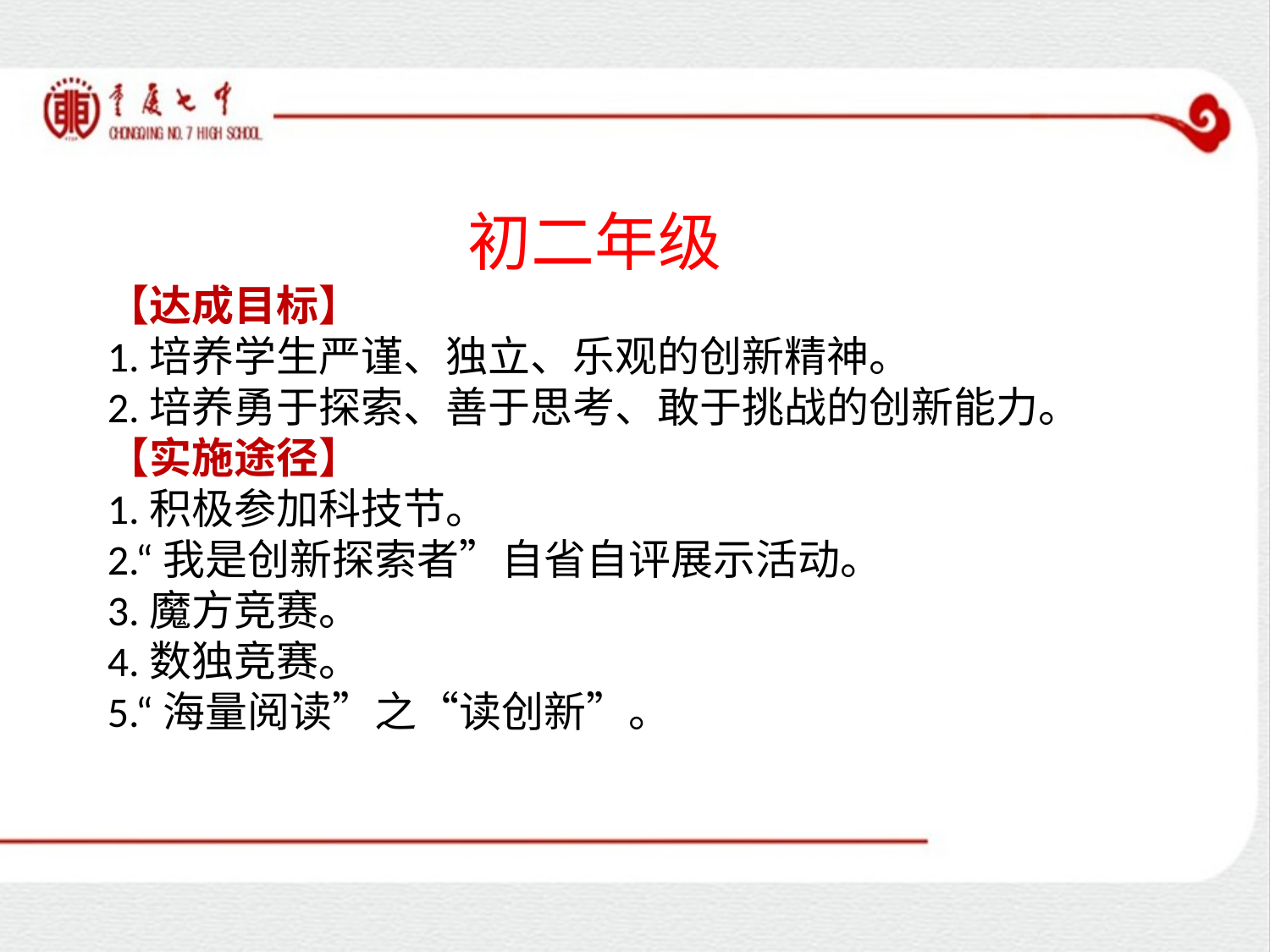

初二年级
【达成目标】
1.培养学生严谨、独立、乐观的创新精神。
2.培养勇于探索、善于思考、敢于挑战的创新能力。
【实施途径】
1.积极参加科技节。
2.“我是创新探索者”自省自评展示活动。
3.魔方竞赛。
4.数独竞赛。
5.“海量阅读”之“读创新”。